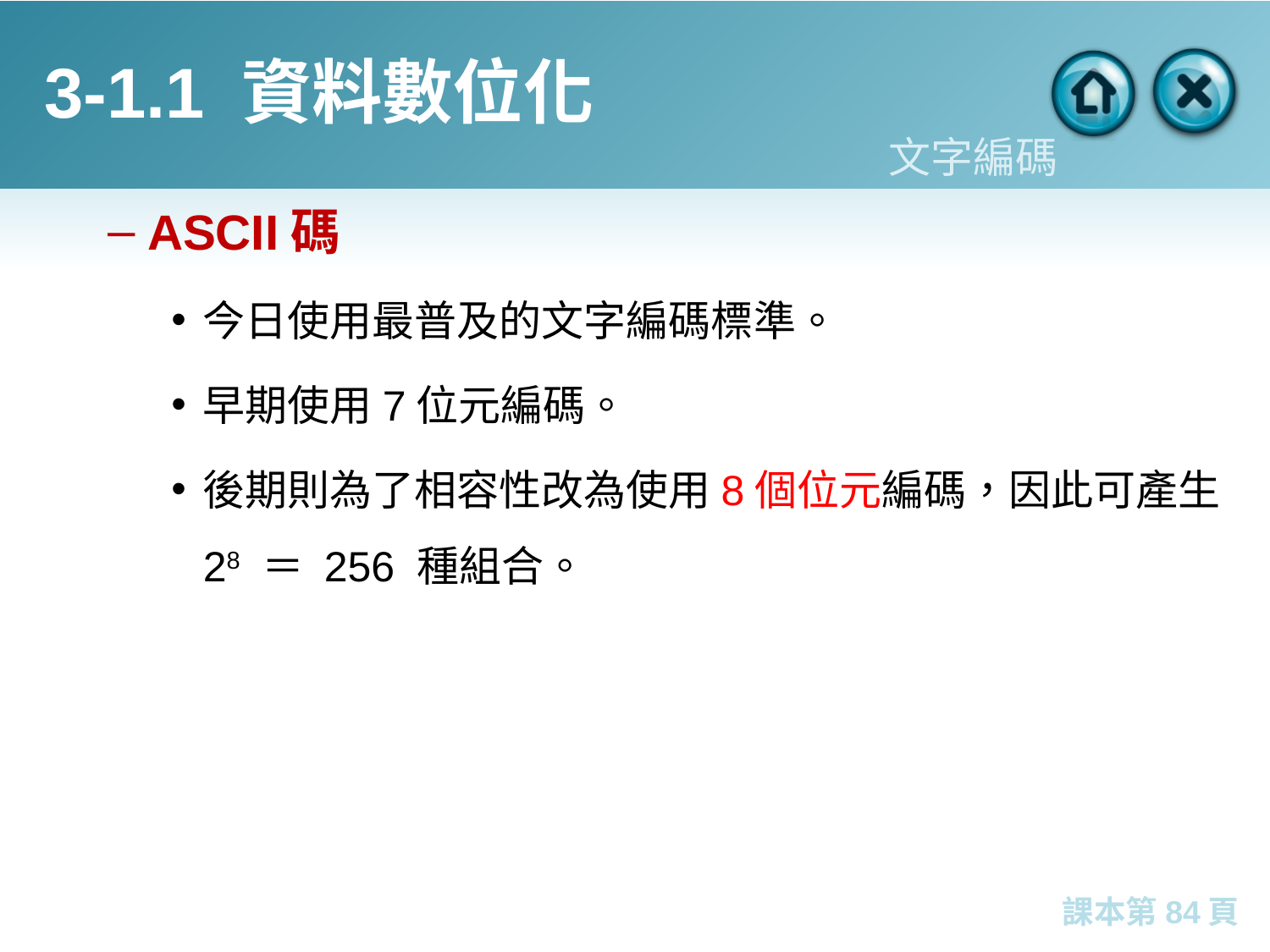

# 3-1.1 資料數位化
文字編碼
ASCII碼
今日使用最普及的文字編碼標準。
早期使用7位元編碼。
後期則為了相容性改為使用8個位元編碼，因此可產生28 ＝ 256 種組合。
課本第84頁